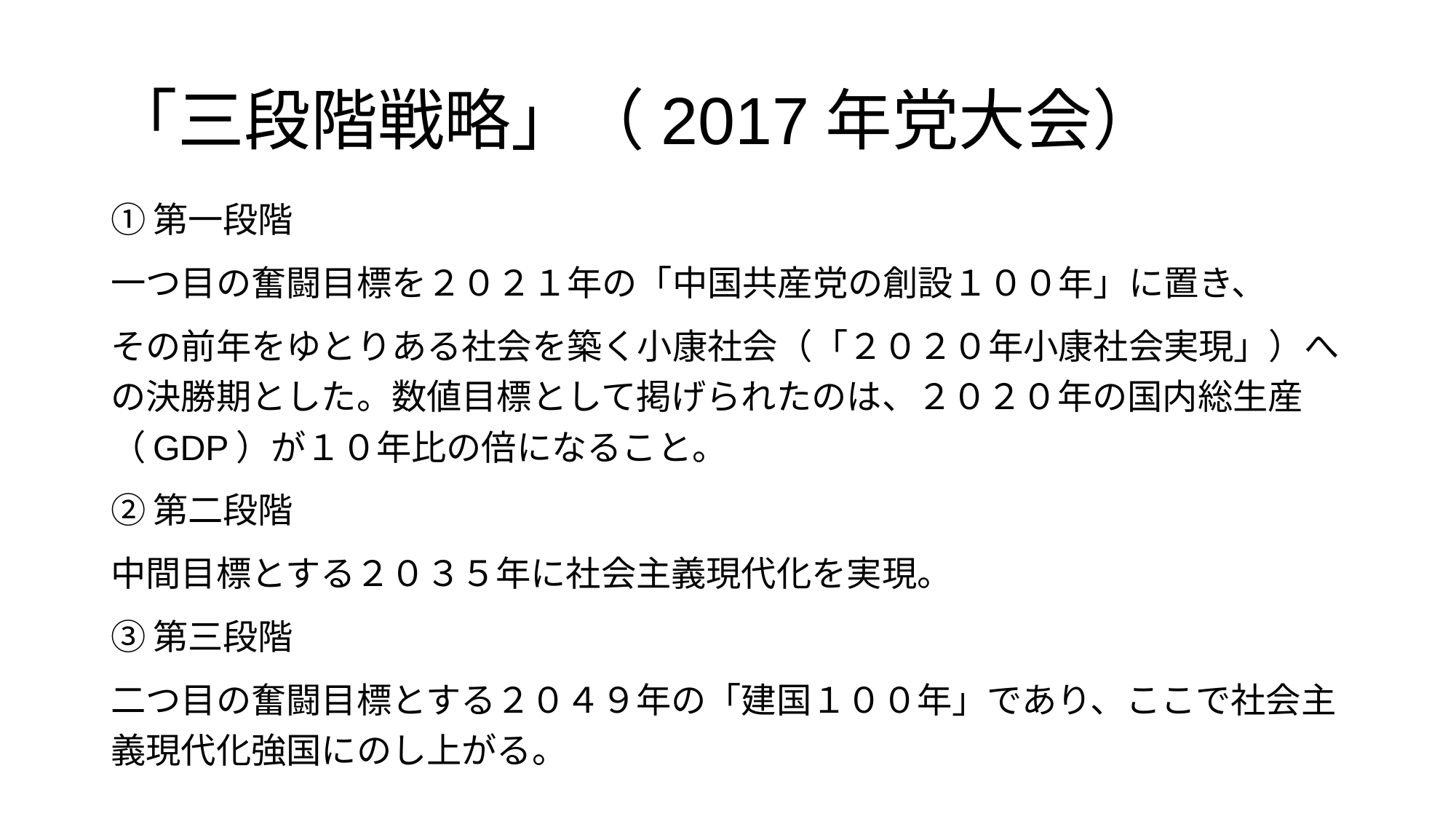

# 「三段階戦略」（2017年党大会）
①第一段階
一つ目の奮闘目標を２０２１年の「中国共産党の創設１００年」に置き、
その前年をゆとりある社会を築く小康社会（「２０２０年小康社会実現」）への決勝期とした。数値目標として掲げられたのは、２０２０年の国内総生産（GDP）が１０年比の倍になること。
②第二段階
中間目標とする２０３５年に社会主義現代化を実現。
③第三段階
二つ目の奮闘目標とする２０４９年の「建国１００年」であり、ここで社会主義現代化強国にのし上がる。